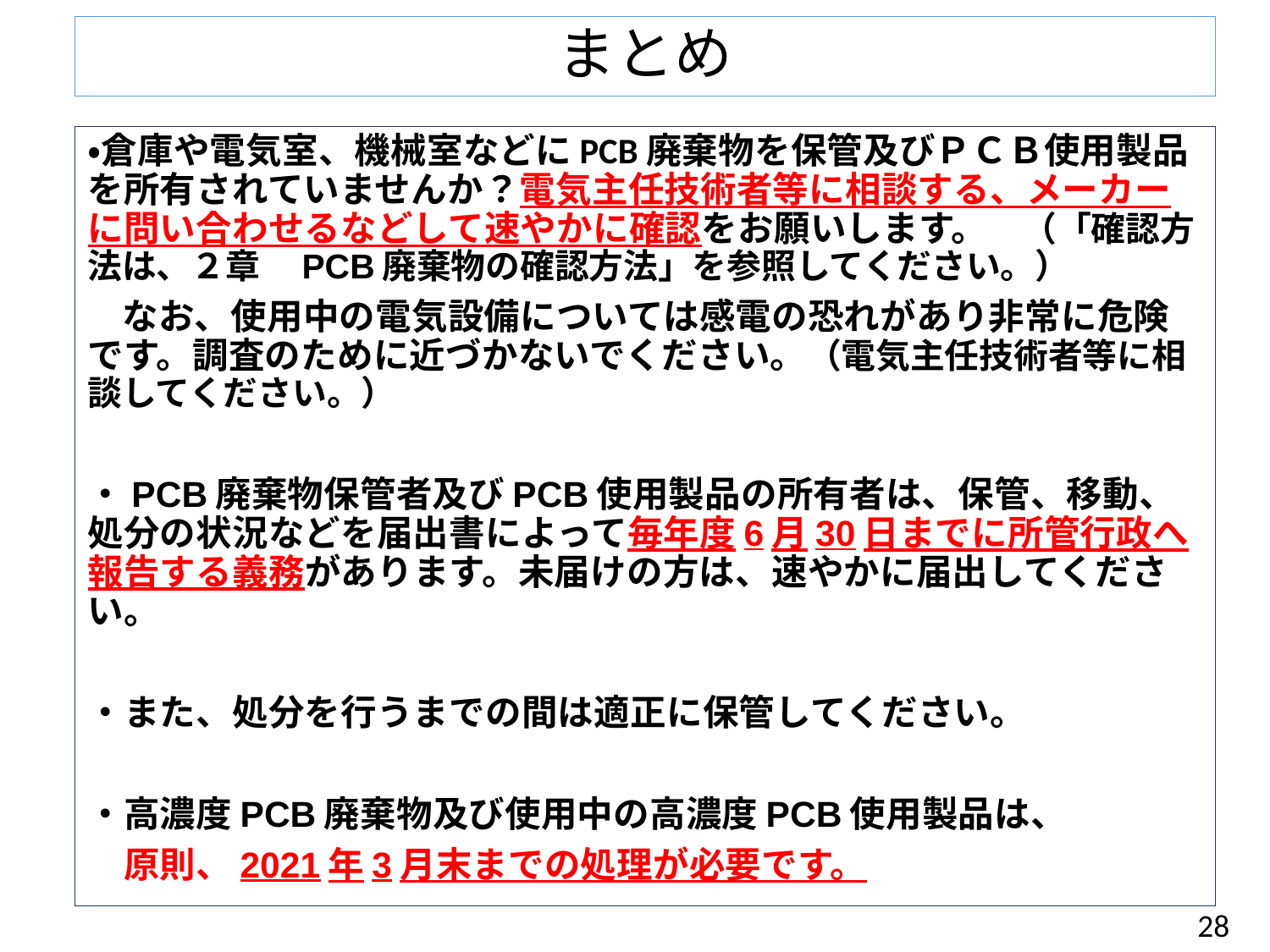

# まとめ
・倉庫や電気室、機械室などにPCB廃棄物を保管及びＰＣＢ使用製品を所有されていませんか？電気主任技術者等に相談する、メーカーに問い合わせるなどして速やかに確認をお願いします。　（「確認方法は、２章　PCB廃棄物の確認方法」を参照してください。）
　なお、使用中の電気設備については感電の恐れがあり非常に危険です。調査のために近づかないでください。（電気主任技術者等に相談してください。）

・PCB廃棄物保管者及びPCB使用製品の所有者は、保管、移動、処分の状況などを届出書によって毎年度6月30日までに所管行政へ報告する義務があります。未届けの方は、速やかに届出してください。

・また、処分を行うまでの間は適正に保管してください。

・高濃度PCB廃棄物及び使用中の高濃度PCB使用製品は、
　原則、2021年3月末までの処理が必要です。